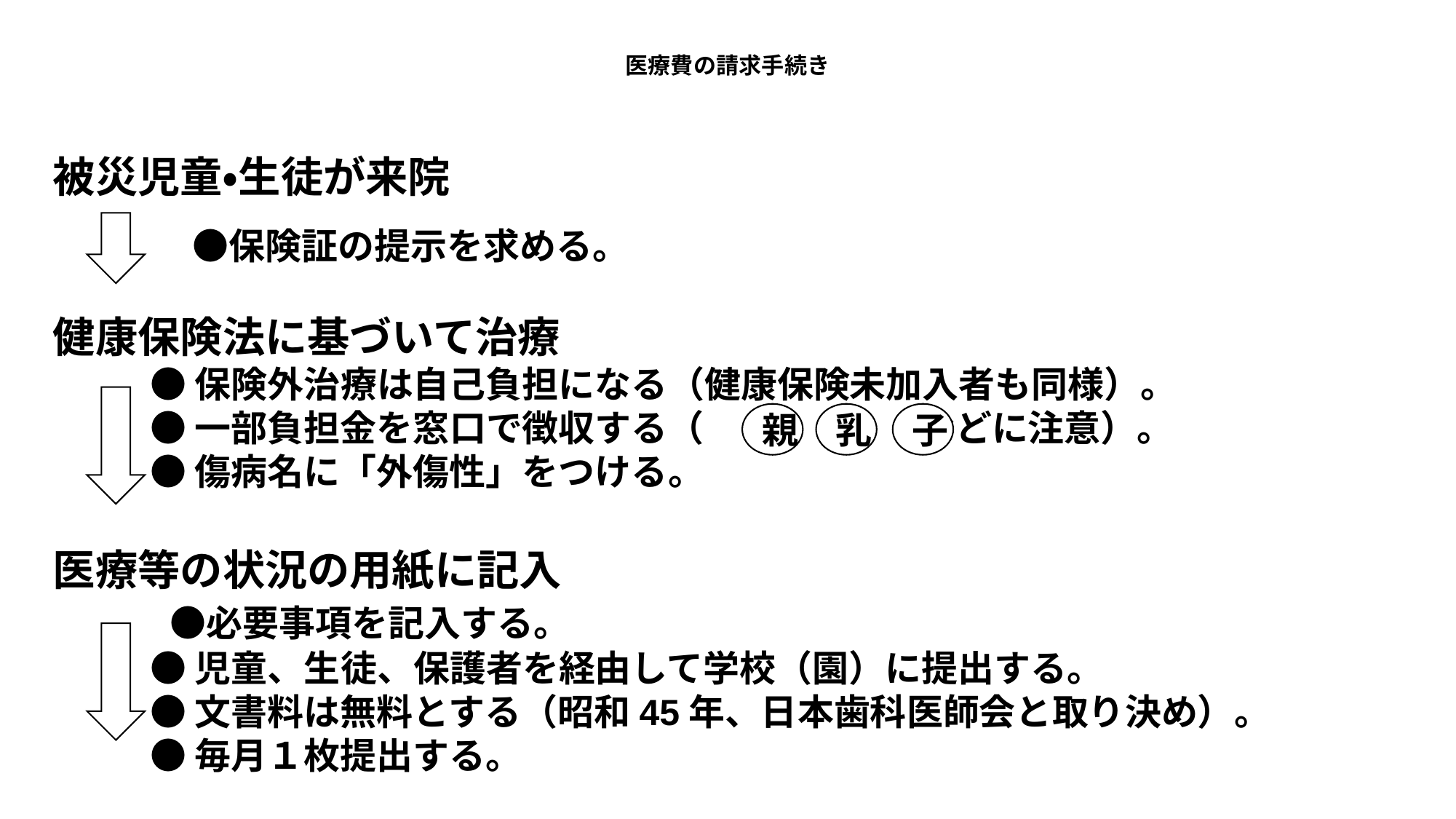

# 医療費の請求手続き
　被災児童・生徒が来院
　　　　　●保険証の提示を求める。

　健康保険法に基づいて治療
                 ●保険外治療は自己負担になる（健康保険未加入者も同様）。
                 ●一部負担金を窓口で徴収する（    　　　　　などに注意）。
                 ●傷病名に「外傷性」をつける。

　医療等の状況の用紙に記入
　 　       ●必要事項を記入する。
                 ●児童、生徒、保護者を経由して学校（園）に提出する。
                 ●文書料は無料とする（昭和45年、日本歯科医師会と取り決め）。
                 ●毎月１枚提出する。

親
乳
子